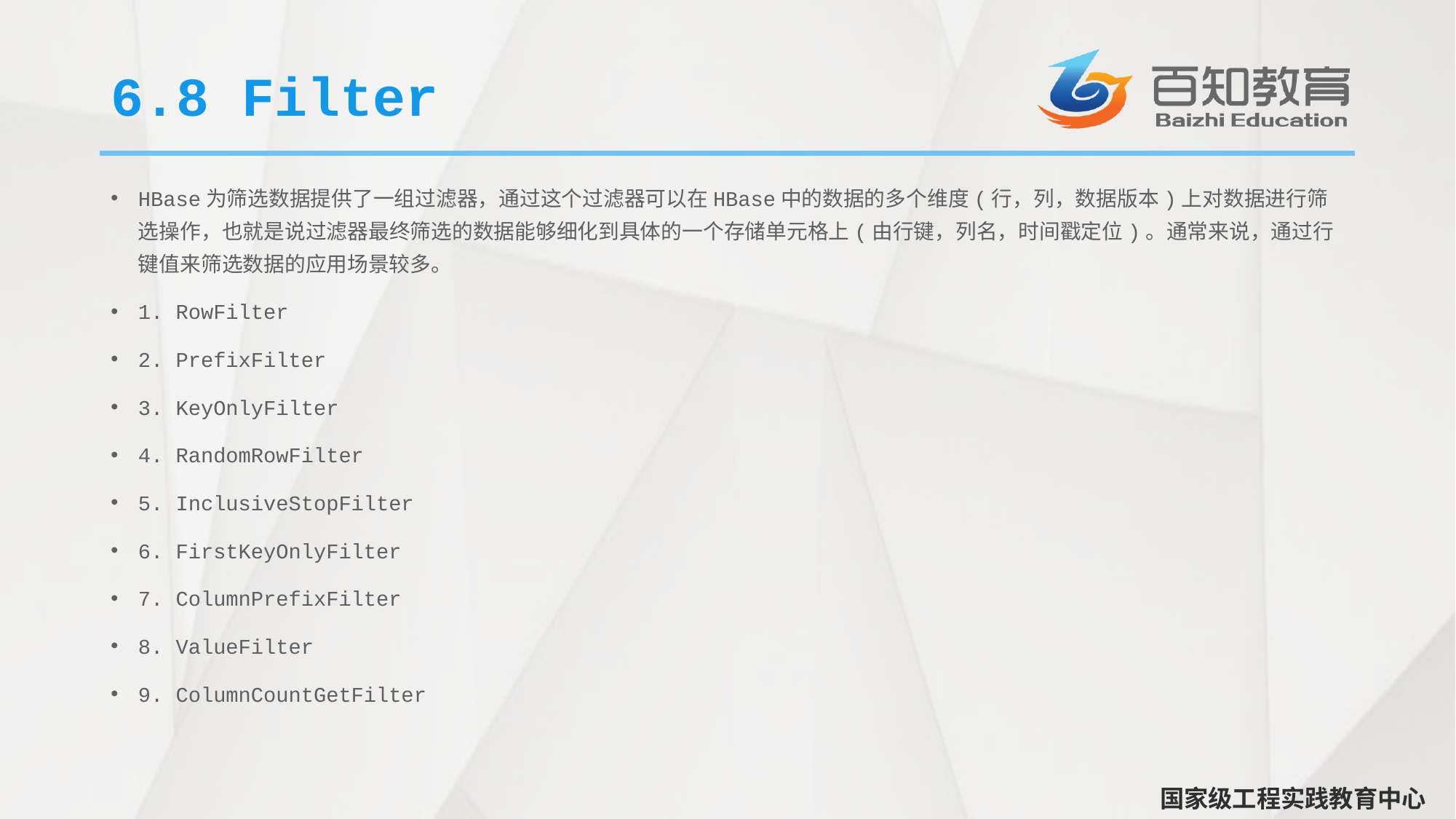

# 6.8 Filter
HBase为筛选数据提供了一组过滤器，通过这个过滤器可以在HBase中的数据的多个维度(行，列，数据版本)上对数据进行筛选操作，也就是说过滤器最终筛选的数据能够细化到具体的一个存储单元格上(由行键，列名，时间戳定位)。通常来说，通过行键值来筛选数据的应用场景较多。
1. RowFilter
2. PrefixFilter
3. KeyOnlyFilter
4. RandomRowFilter
5. InclusiveStopFilter
6. FirstKeyOnlyFilter
7. ColumnPrefixFilter
8. ValueFilter
9. ColumnCountGetFilter